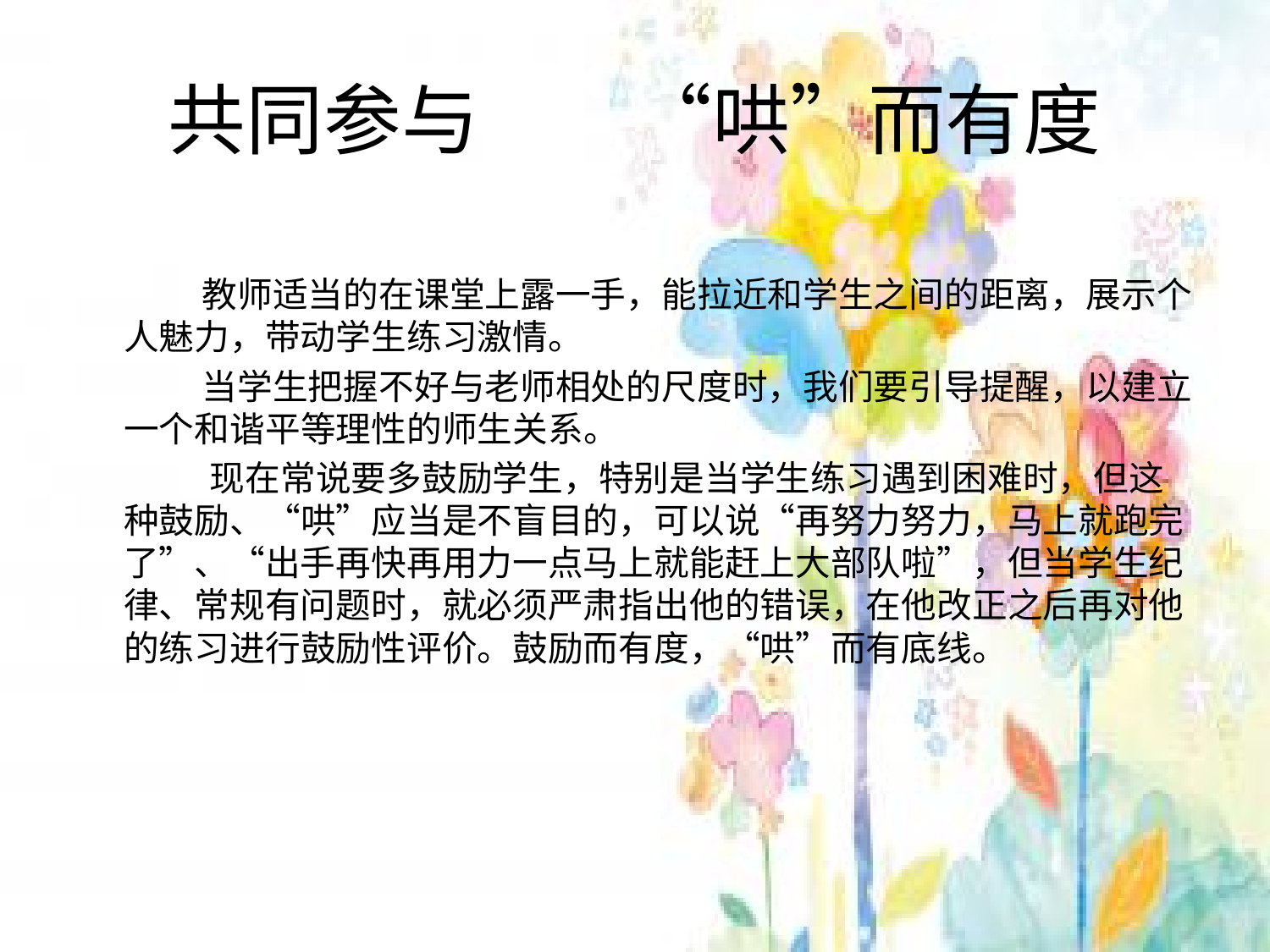

# 共同参与         “哄”而有度
               教师适当的在课堂上露一手，能拉近和学生之间的距离，展示个人魅力，带动学生练习激情。
               当学生把握不好与老师相处的尺度时，我们要引导提醒，以建立一个和谐平等理性的师生关系。
                现在常说要多鼓励学生，特别是当学生练习遇到困难时，但这种鼓励、“哄”应当是不盲目的，可以说“再努力努力，马上就跑完了”、“出手再快再用力一点马上就能赶上大部队啦”，但当学生纪律、常规有问题时，就必须严肃指出他的错误，在他改正之后再对他的练习进行鼓励性评价。鼓励而有度，“哄”而有底线。